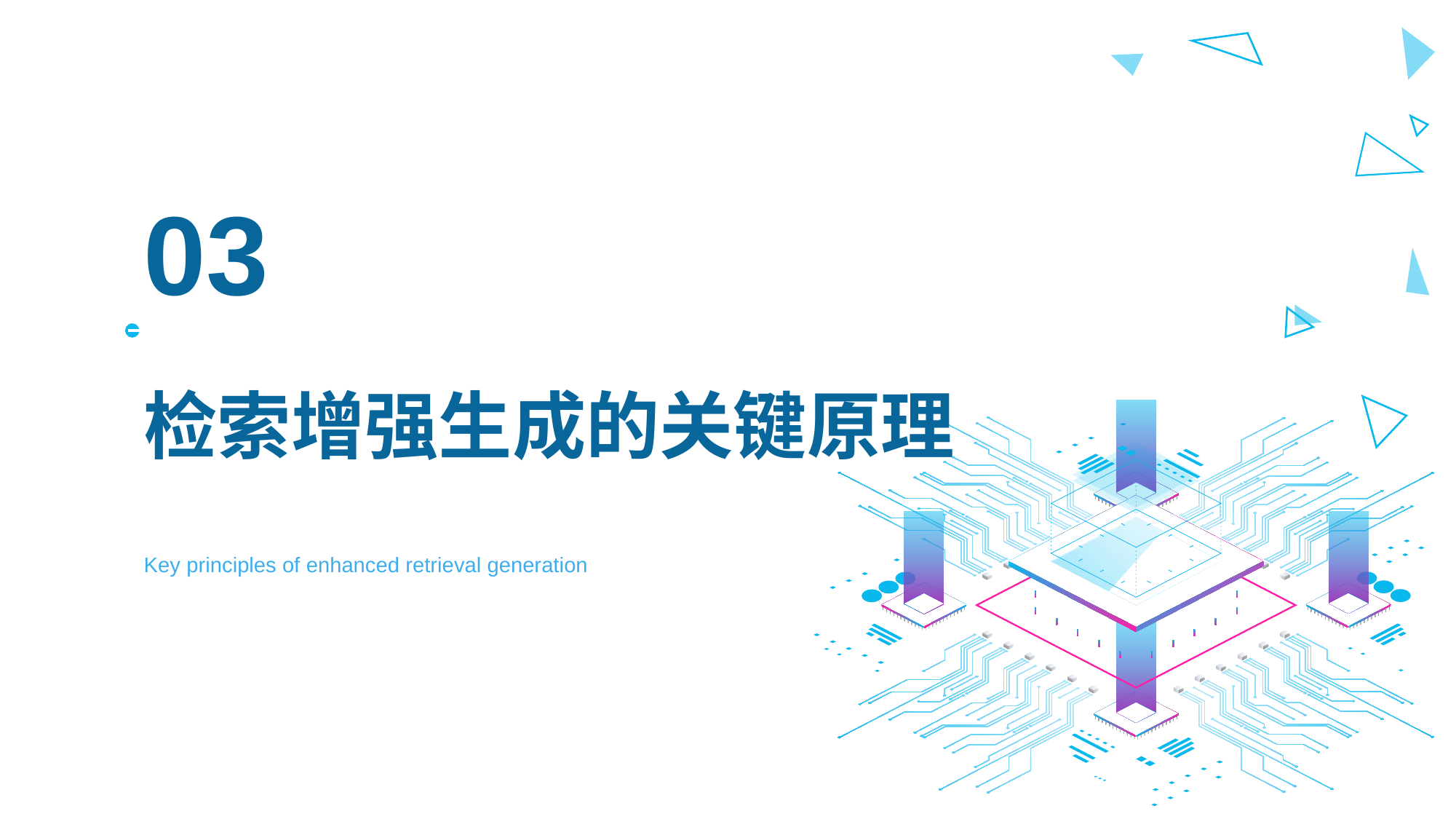

03

检索增强生成的关键原理

Key principles of enhanced retrieval generation